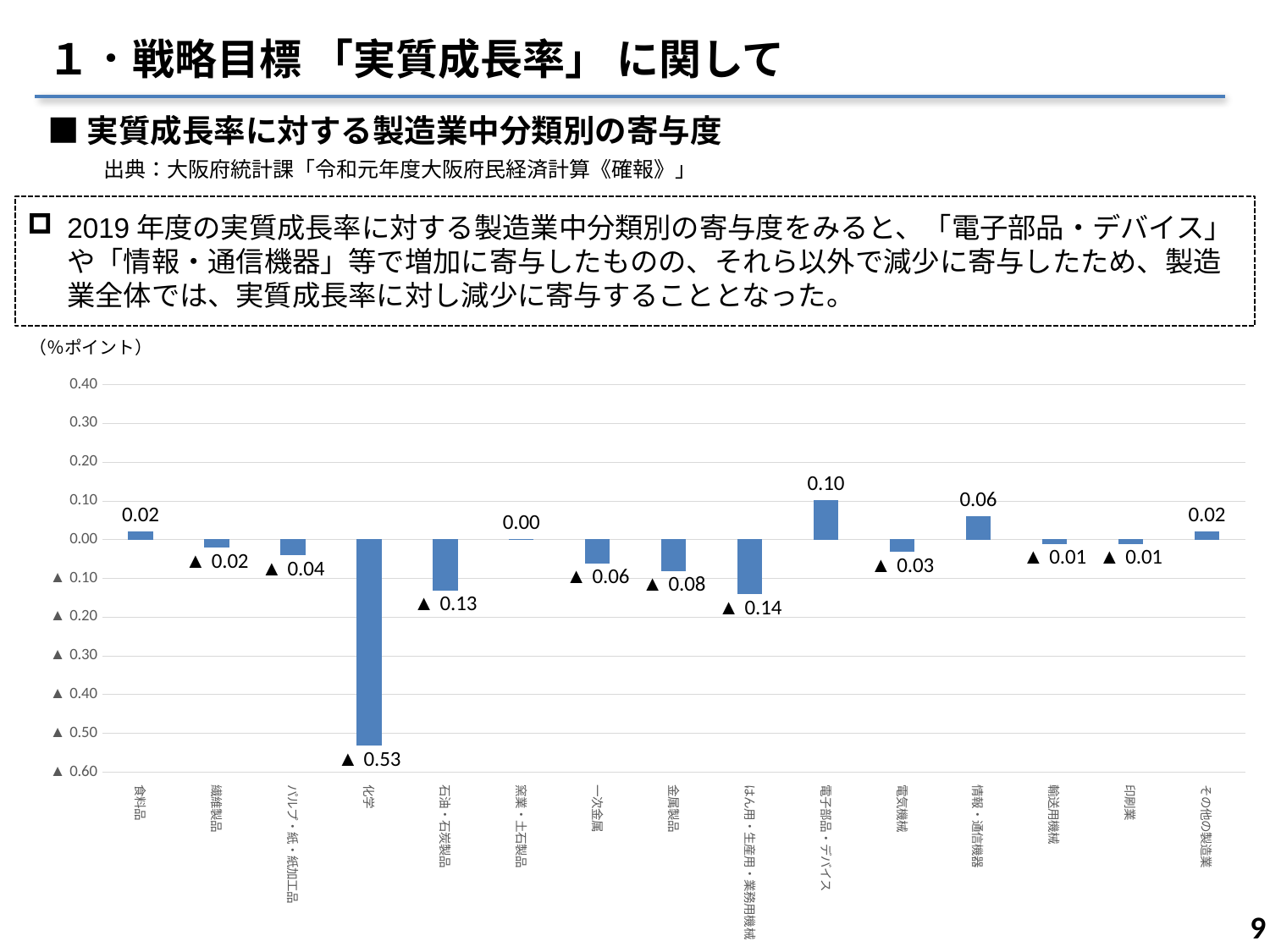

１．戦略目標 「実質成長率」 に関して
■実質成長率に対する製造業中分類別の寄与度
　　出典：大阪府統計課「令和元年度大阪府民経済計算《確報》」
2019年度の実質成長率に対する製造業中分類別の寄与度をみると、「電子部品・デバイス」や「情報・通信機器」等で増加に寄与したものの、それら以外で減少に寄与したため、製造業全体では、実質成長率に対し減少に寄与することとなった。
（％ポイント）

### Chart

| Category | 寄与度 |
|---|---|
| 食料品 | 0.02 |
| 繊維製品 | -0.02 |
| パルプ・紙・紙加工品 | -0.04 |
| 化学 | -0.53 |
| 石油・石炭製品 | -0.13 |
| 窯業・土石製品 | 0.0 |
| 一次金属 | -0.06 |
| 金属製品 | -0.08 |
| はん用・生産用・業務用機械 | -0.14 |
| 電子部品・デバイス | 0.1 |
| 電気機械 | -0.03 |
| 情報・通信機器 | 0.06 |
| 輸送用機械 | -0.01 |
| 印刷業 | -0.01 |
| その他の製造業 | 0.02 |
9